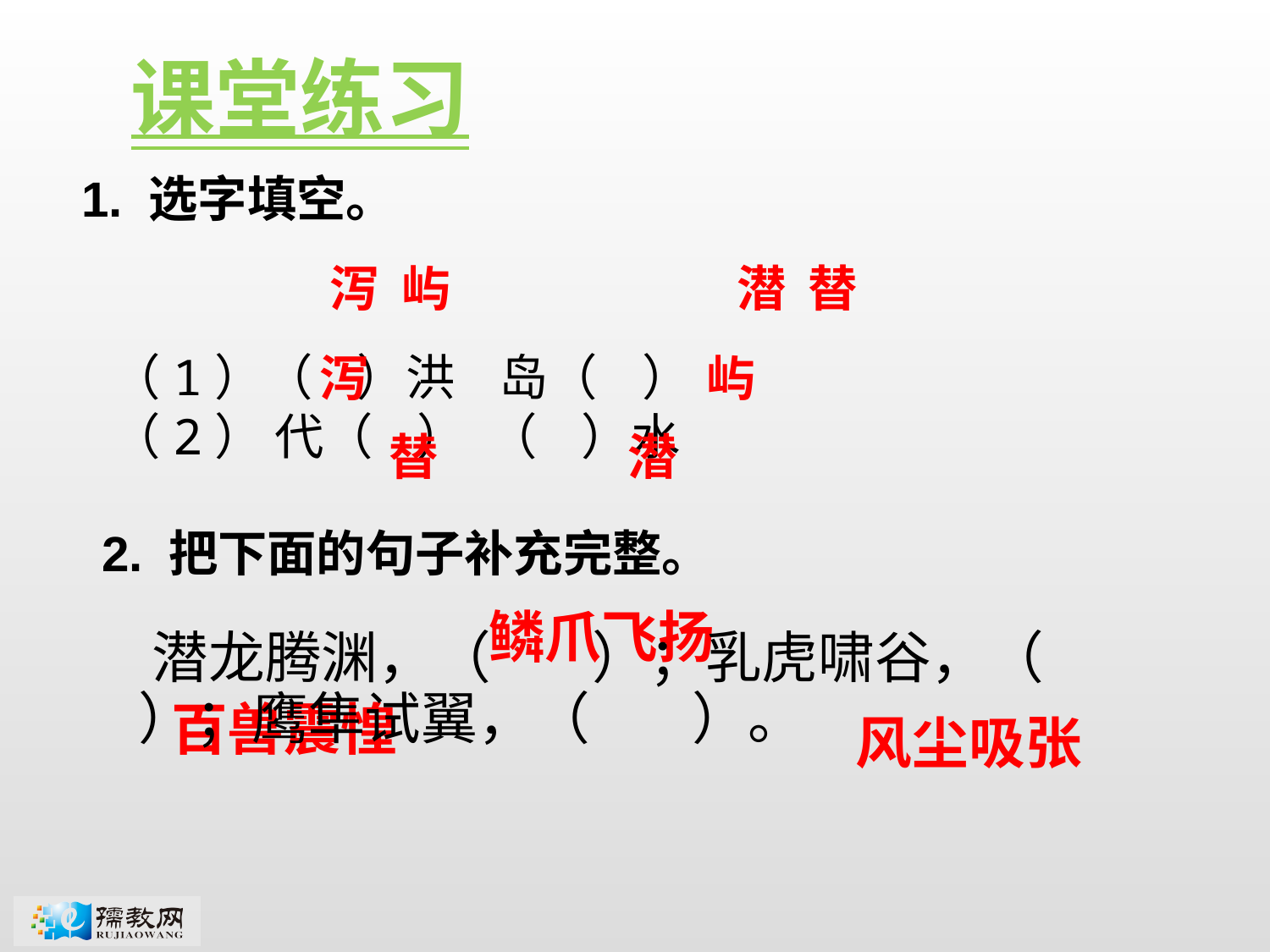

课堂练习

1. 选字填空。

泻  屿
潜  替
（1）（    ）洪    岛（    ）
（2） 代（    ）  （    ）水
泻
屿
替
潜
2. 把下面的句子补充完整。
鳞爪飞扬
 潜龙腾渊，（        ）；乳虎啸谷，（        ）；鹰隼试翼，（        ）。
百兽震惶
风尘吸张